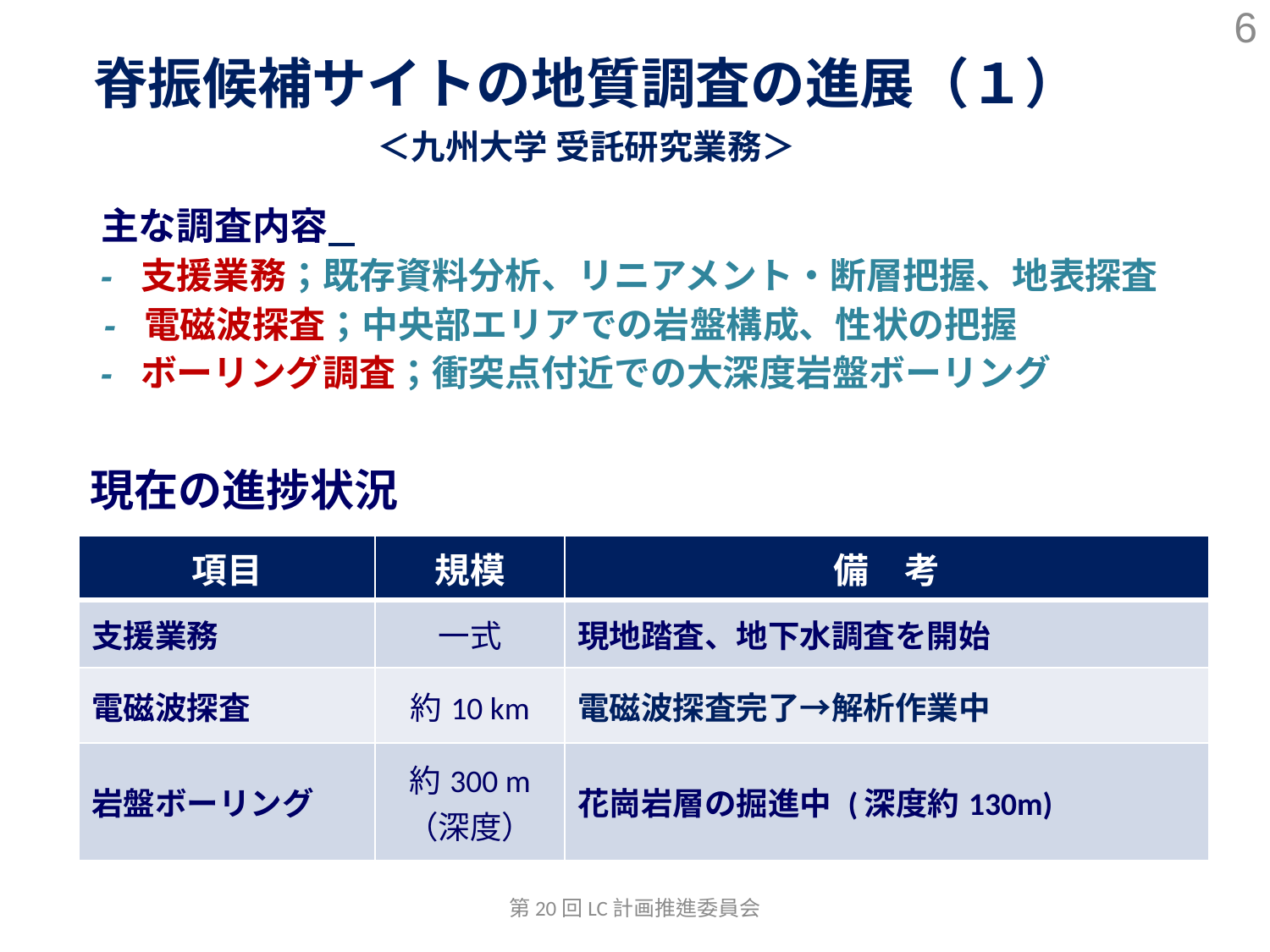

6
脊振候補サイトの地質調査の進展（１）
＜九州大学 受託研究業務＞
 主な調査内容
  -  支援業務；既存資料分析、リニアメント・断層把握、地表探査
  -  電磁波探査；中央部エリアでの岩盤構成、性状の把握
  -  ボーリング調査；衝突点付近での大深度岩盤ボーリング
Access Tunnel
現在の進捗状況
| 項目 | 規模 | 備　考 |
| --- | --- | --- |
| 支援業務 | 一式 | 現地踏査、地下水調査を開始 |
| 電磁波探査 | 約10 km | 電磁波探査完了→解析作業中 |
| 岩盤ボーリング | 約300 m （深度） | 花崗岩層の掘進中 (深度約130m) |
第20回LC計画推進委員会